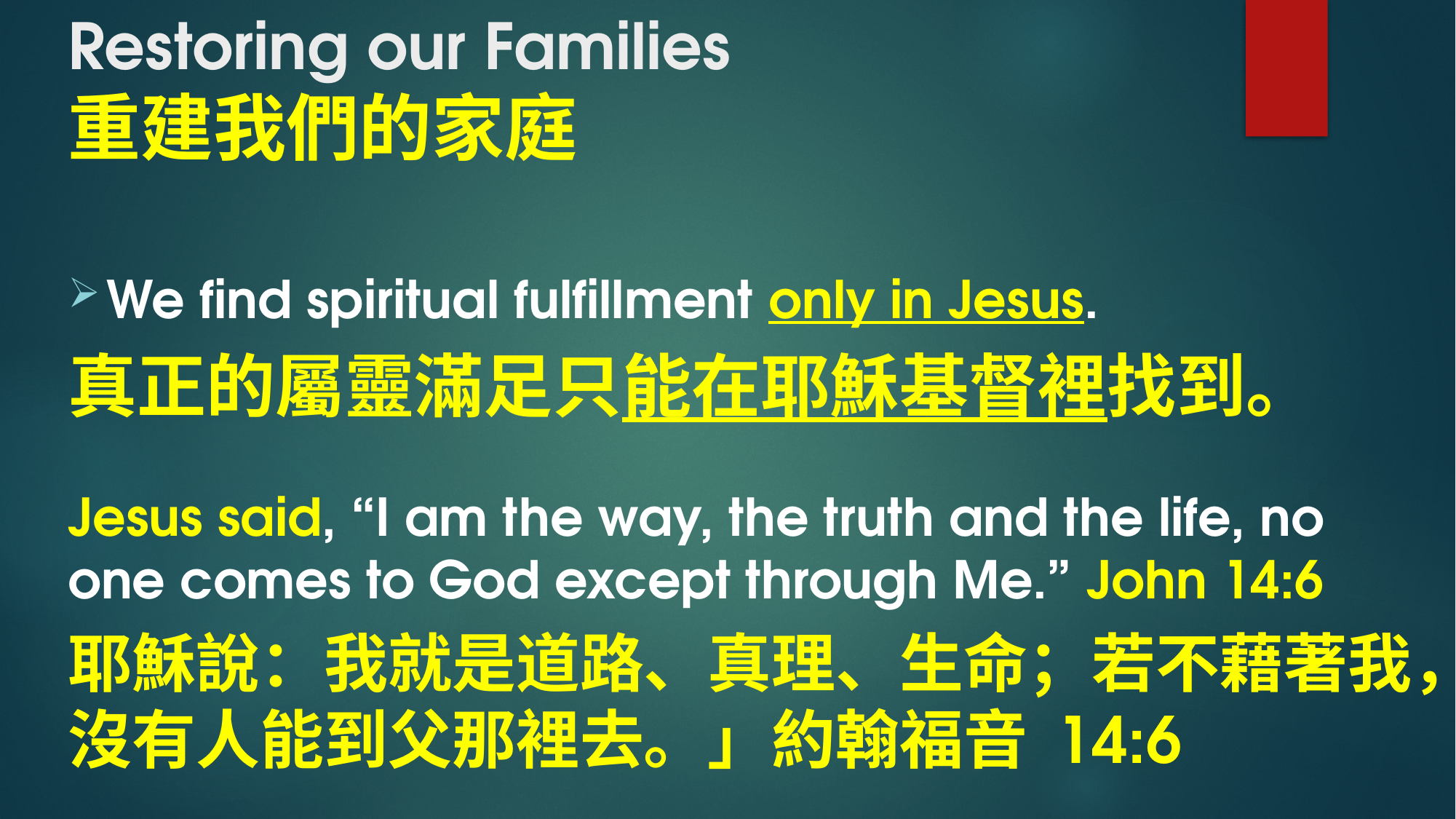

# Restoring our Families 重建我們的家庭

We find spiritual fulfillment only in Jesus.
真正的屬靈滿足只能在耶穌基督裡找到。

Jesus said, “I am the way, the truth and the life, no one comes to God except through Me.” John 14:6
耶穌說：我就是道路、真理、生命；若不藉著我，沒有人能到父那裡去。」約翰福音 14:6